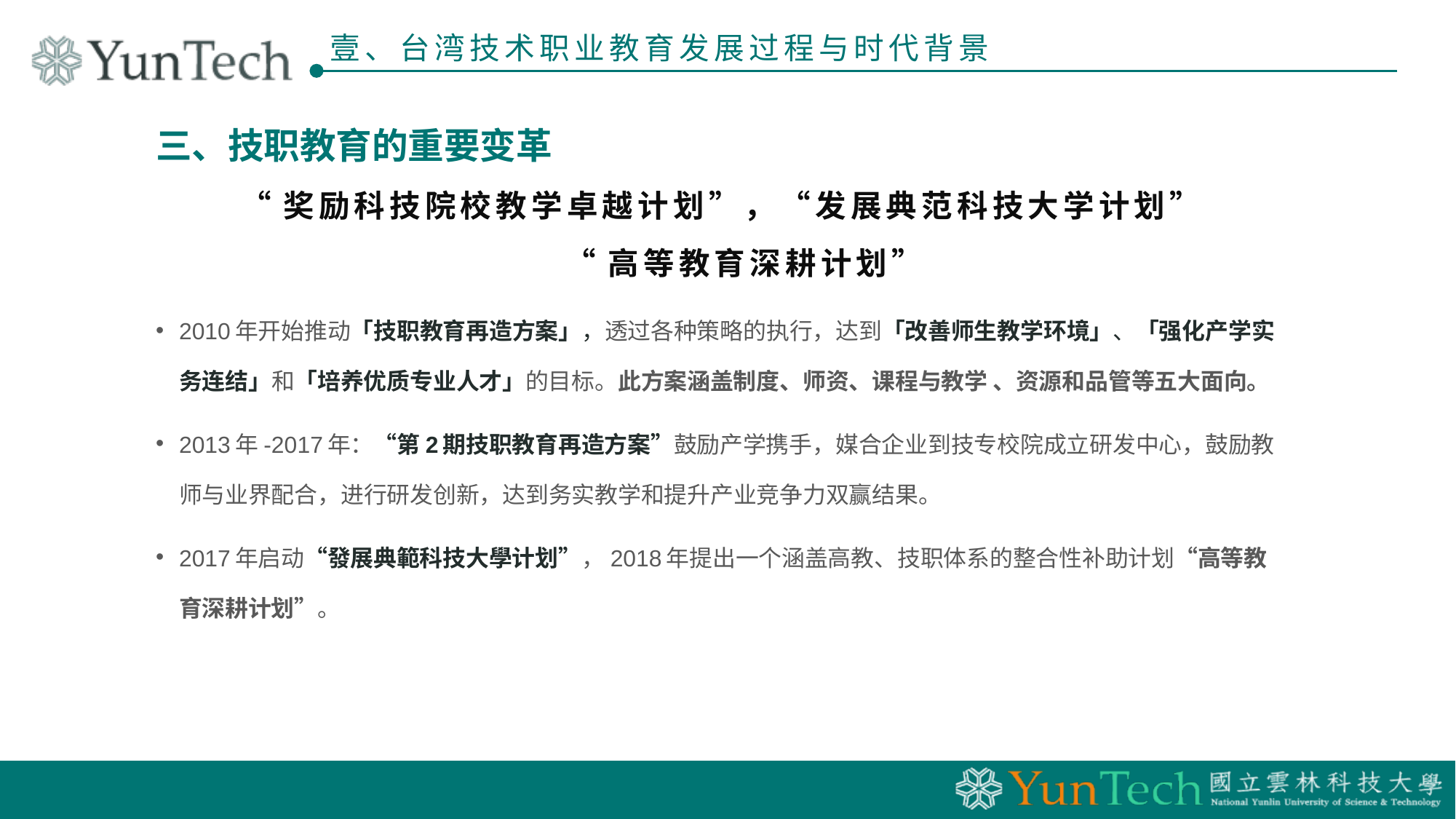

三、技职教育的重要变革
“奖励科技院校教学卓越计划”，“发展典范科技大学计划”
    “高等教育深耕计划”
2010年开始推动「技职教育再造方案」，透过各种策略的执行，达到「改善师生教学环境」、「强化产学实务连结」和「培养优质专业人才」的目标。此方案涵盖制度、师资、课程与教学 、资源和品管等五大面向。
2013年-2017年：“第2期技职教育再造方案”鼓励产学携手，媒合企业到技专校院成立研发中心，鼓励教师与业界配合，进行研发创新，达到务实教学和提升产业竞争力双赢结果。
2017年启动“發展典範科技大學计划”，2018年提出一个涵盖高教、技职体系的整合性补助计划“高等教育深耕计划”。